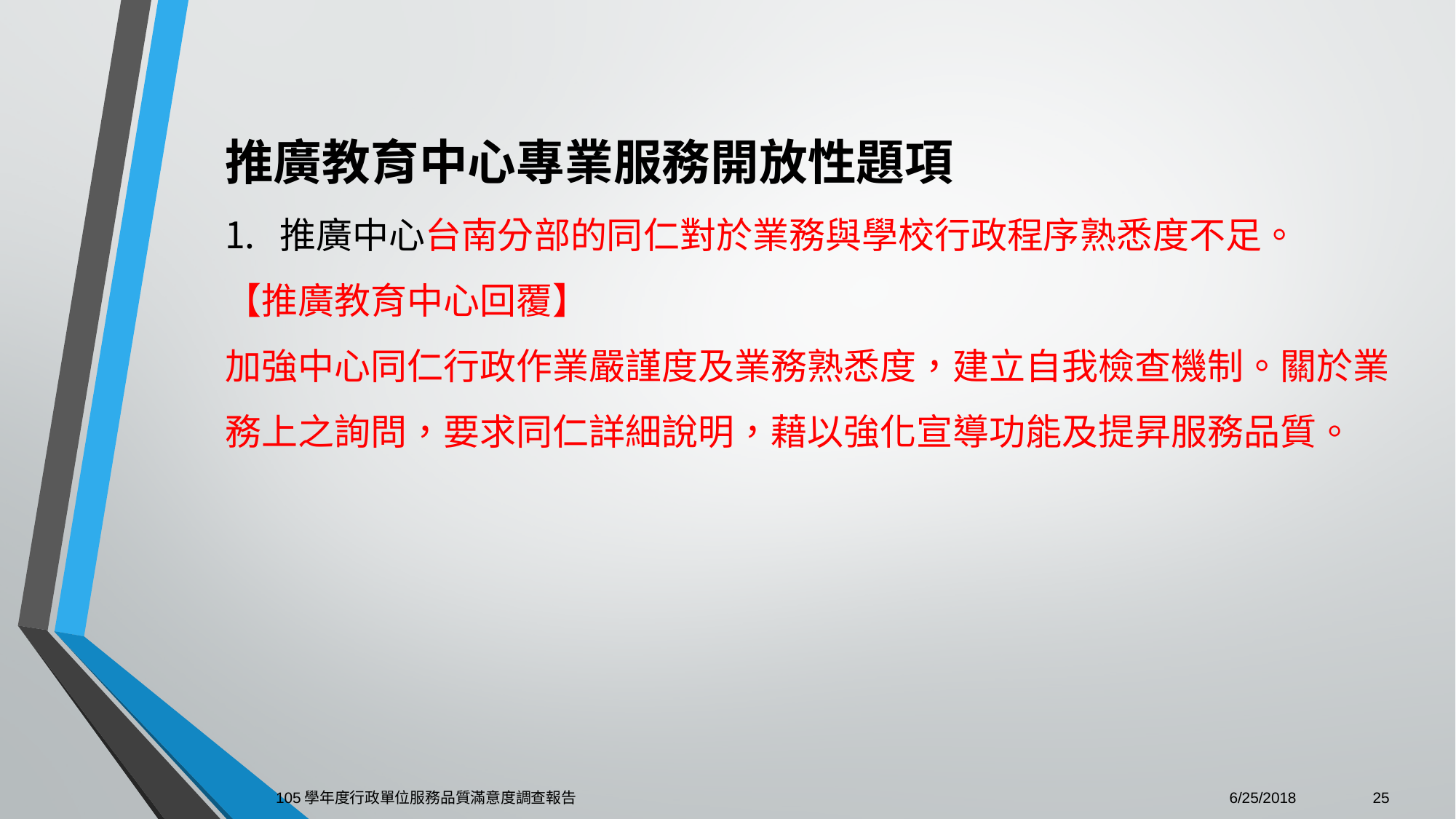

推廣教育中心專業服務開放性題項
推廣中心台南分部的同仁對於業務與學校行政程序熟悉度不足。
【推廣教育中心回覆】
加強中心同仁行政作業嚴謹度及業務熟悉度，建立自我檢查機制。關於業務上之詢問，要求同仁詳細說明，藉以強化宣導功能及提昇服務品質。
25
6/25/2018
105學年度行政單位服務品質滿意度調查報告